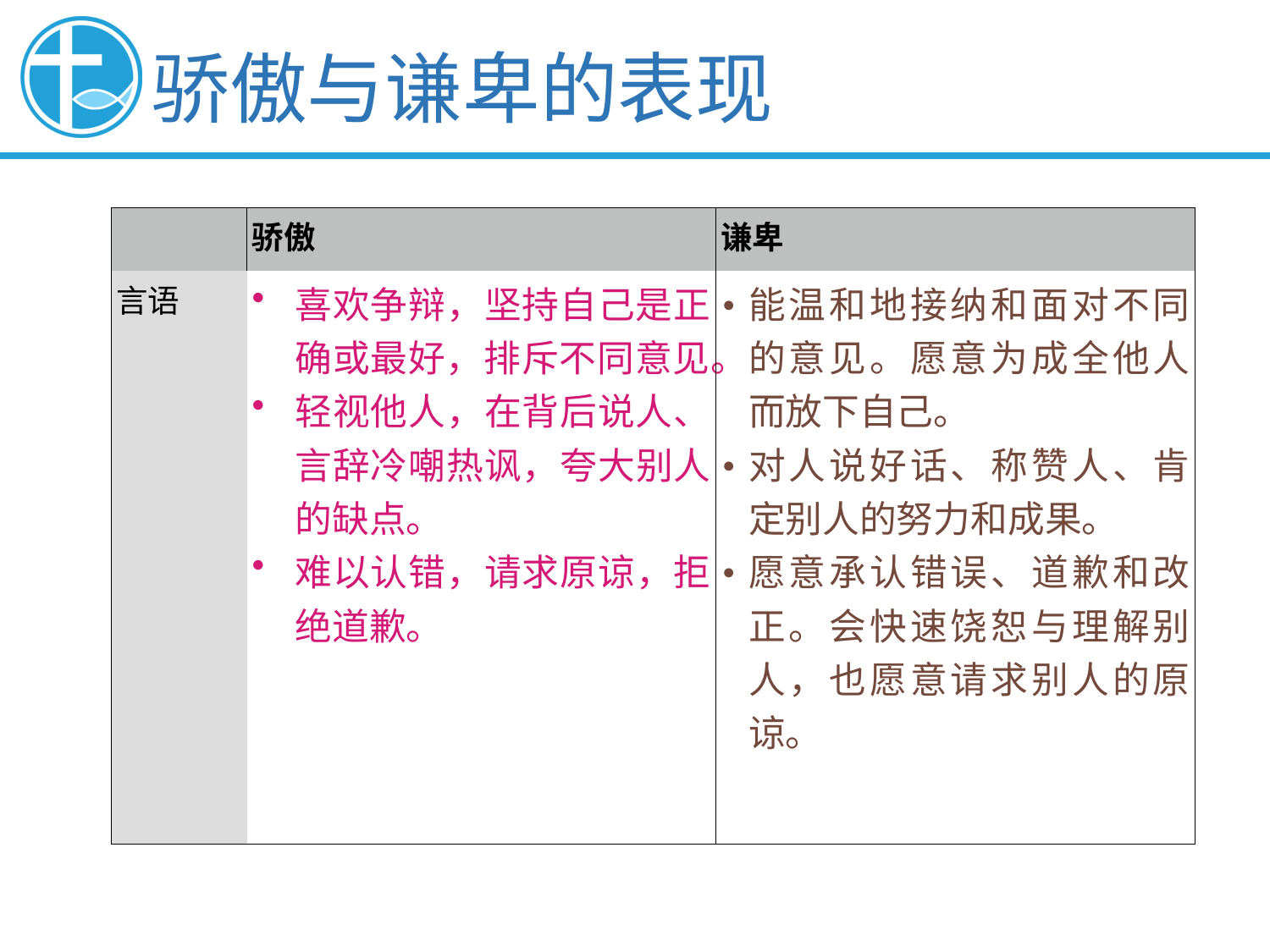

# 骄傲与谦卑的表现
|  | 骄傲 | 谦卑 |
| --- | --- | --- |
| 言语 | 喜欢争辩，坚持自己是正确或最好，排斥不同意见。 轻视他人，在背后说人、言辞冷嘲热讽，夸大别人的缺点。 难以认错，请求原谅，拒绝道歉。 | 能温和地接纳和面对不同的意见。愿意为成全他人而放下自己。 对人说好话、称赞人、肯定别人的努力和成果。 愿意承认错误、道歉和改正。会快速饶恕与理解别人，也愿意请求别人的原谅。 |